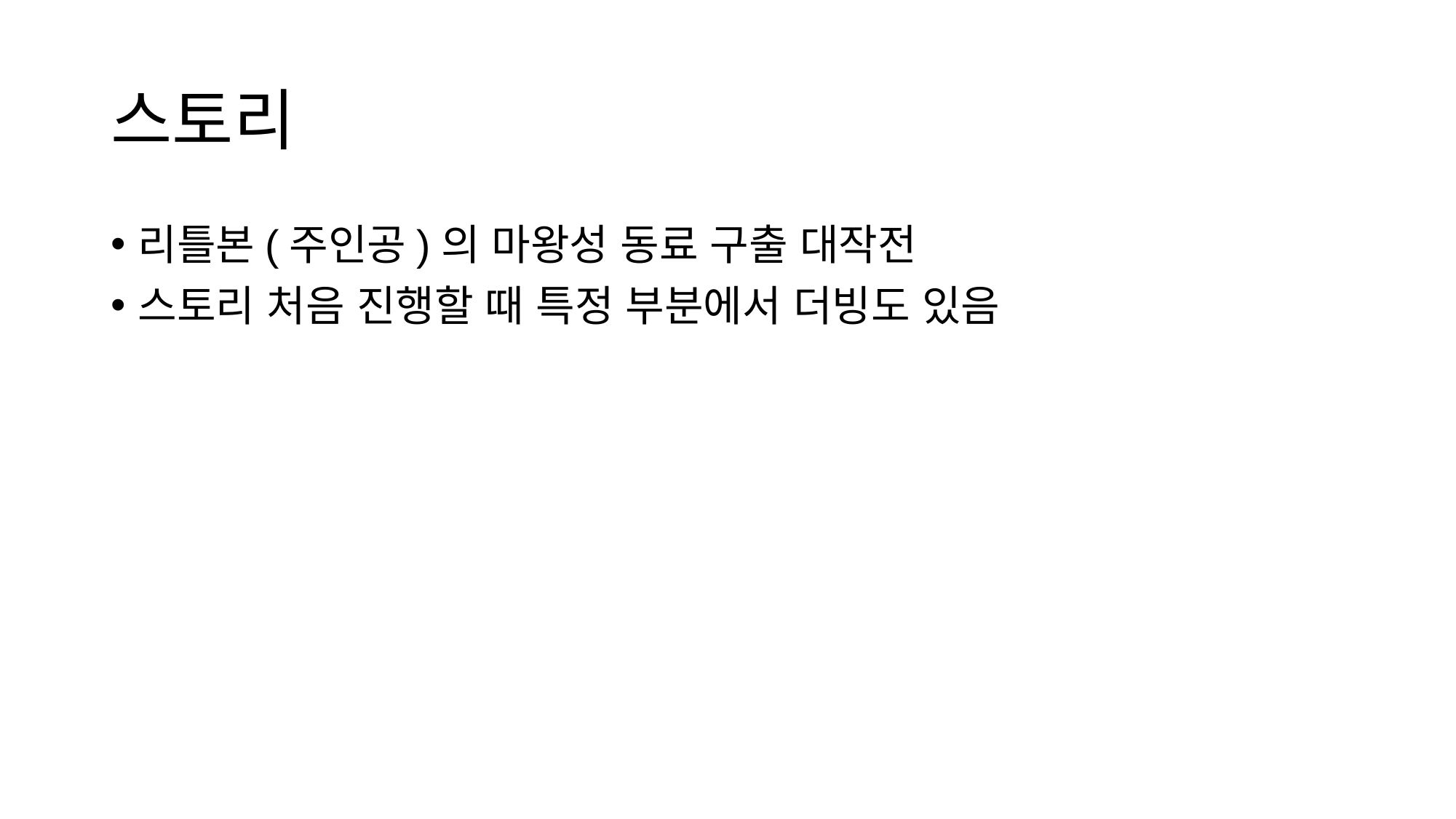

# 스토리
리틀본(주인공)의 마왕성 동료 구출 대작전
스토리 처음 진행할 때 특정 부분에서 더빙도 있음